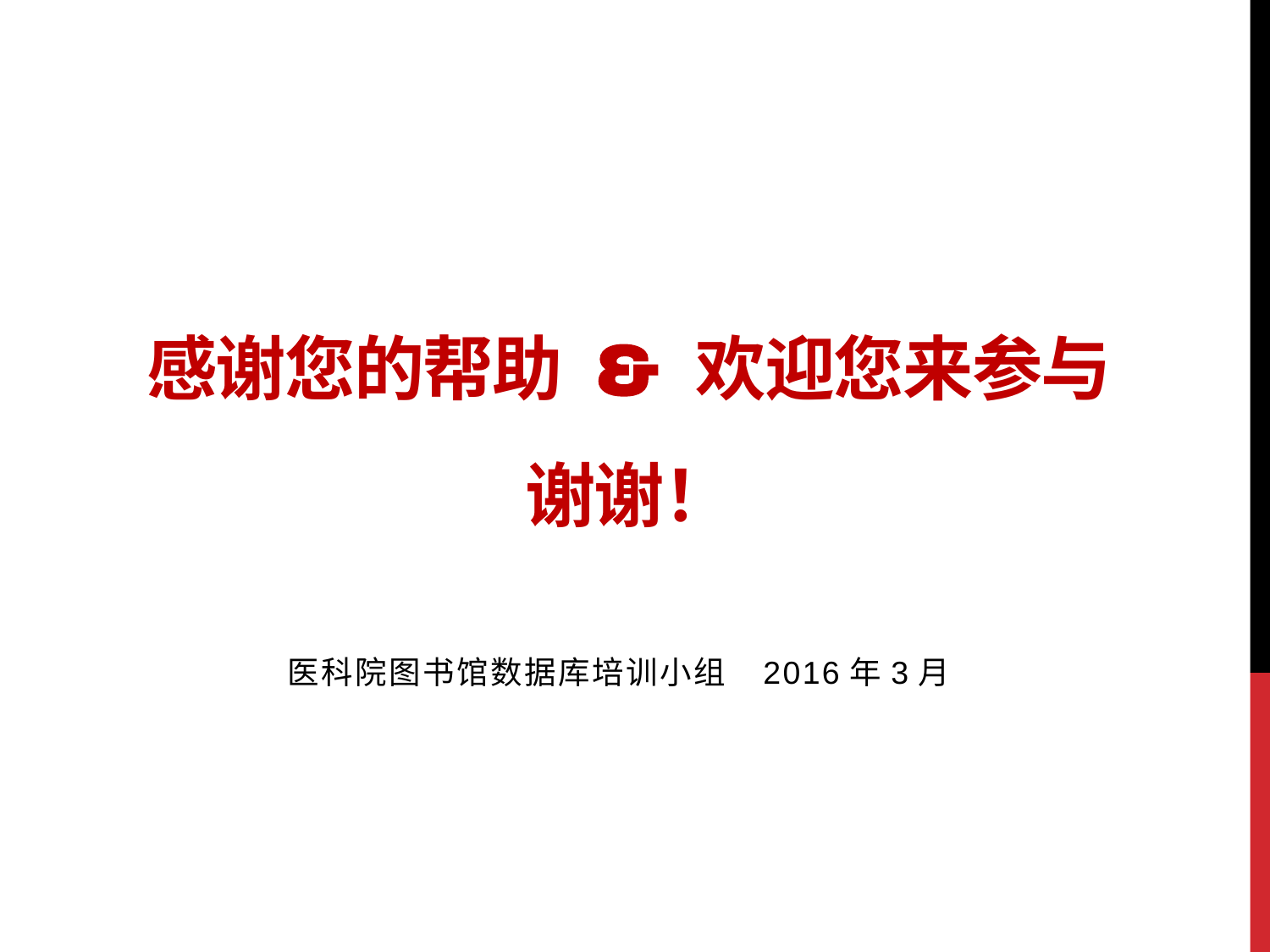

# 感谢您的帮助 & 欢迎您来参与 谢谢！
医科院图书馆数据库培训小组   2016年3月